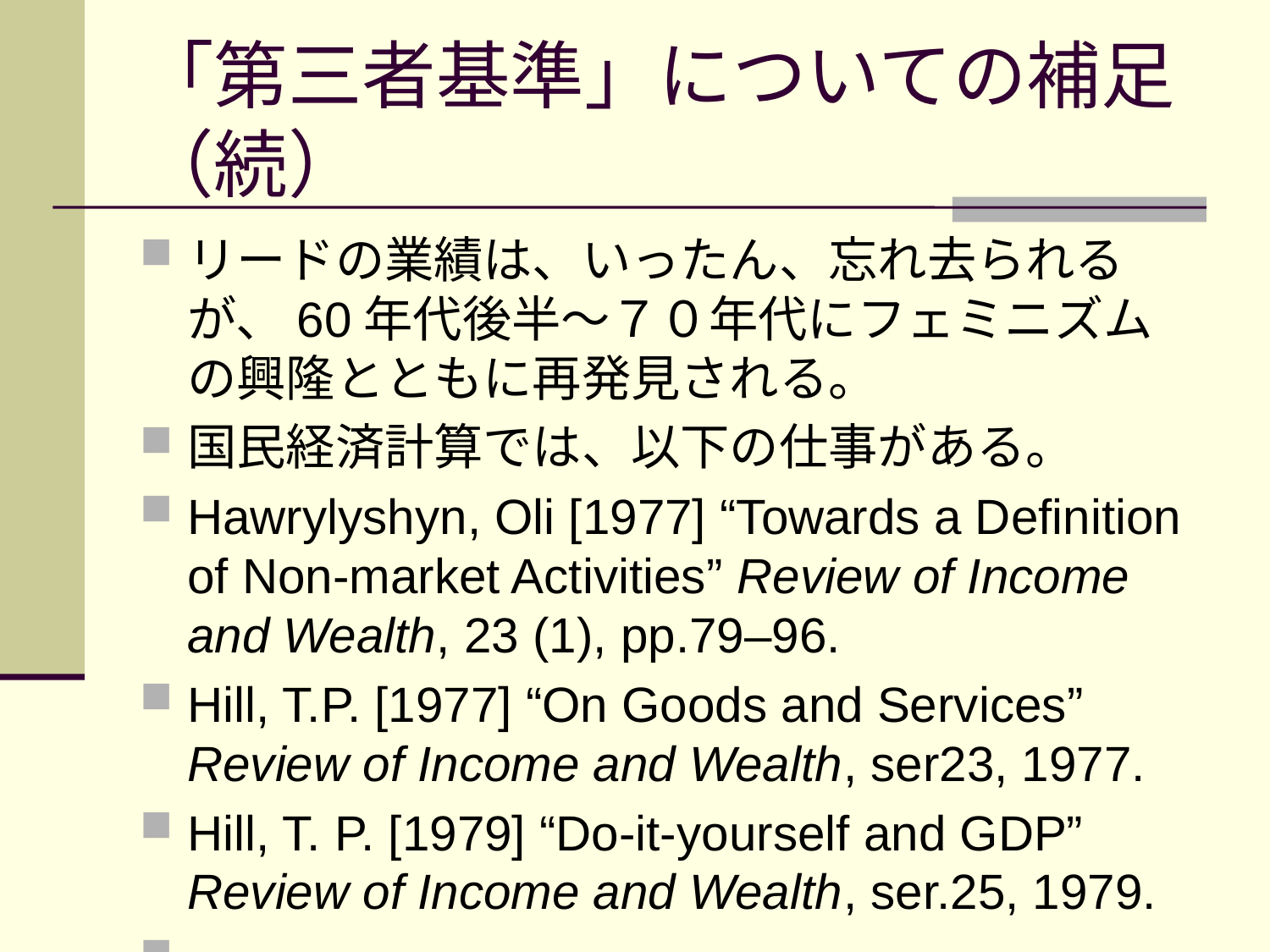

# 「第三者基準」についての補足（続）
リードの業績は、いったん、忘れ去られるが、60年代後半～７０年代にフェミニズムの興隆とともに再発見される。
国民経済計算では、以下の仕事がある。
Hawrylyshyn, Oli [1977] “Towards a Definition of Non-market Activities” Review of Income and Wealth, 23 (1), pp.79–96.
Hill, T.P. [1977] “On Goods and Services” Review of Income and Wealth, ser23, 1977.
Hill, T. P. [1979] “Do-it-yourself and GDP” Review of Income and Wealth, ser.25, 1979.
。